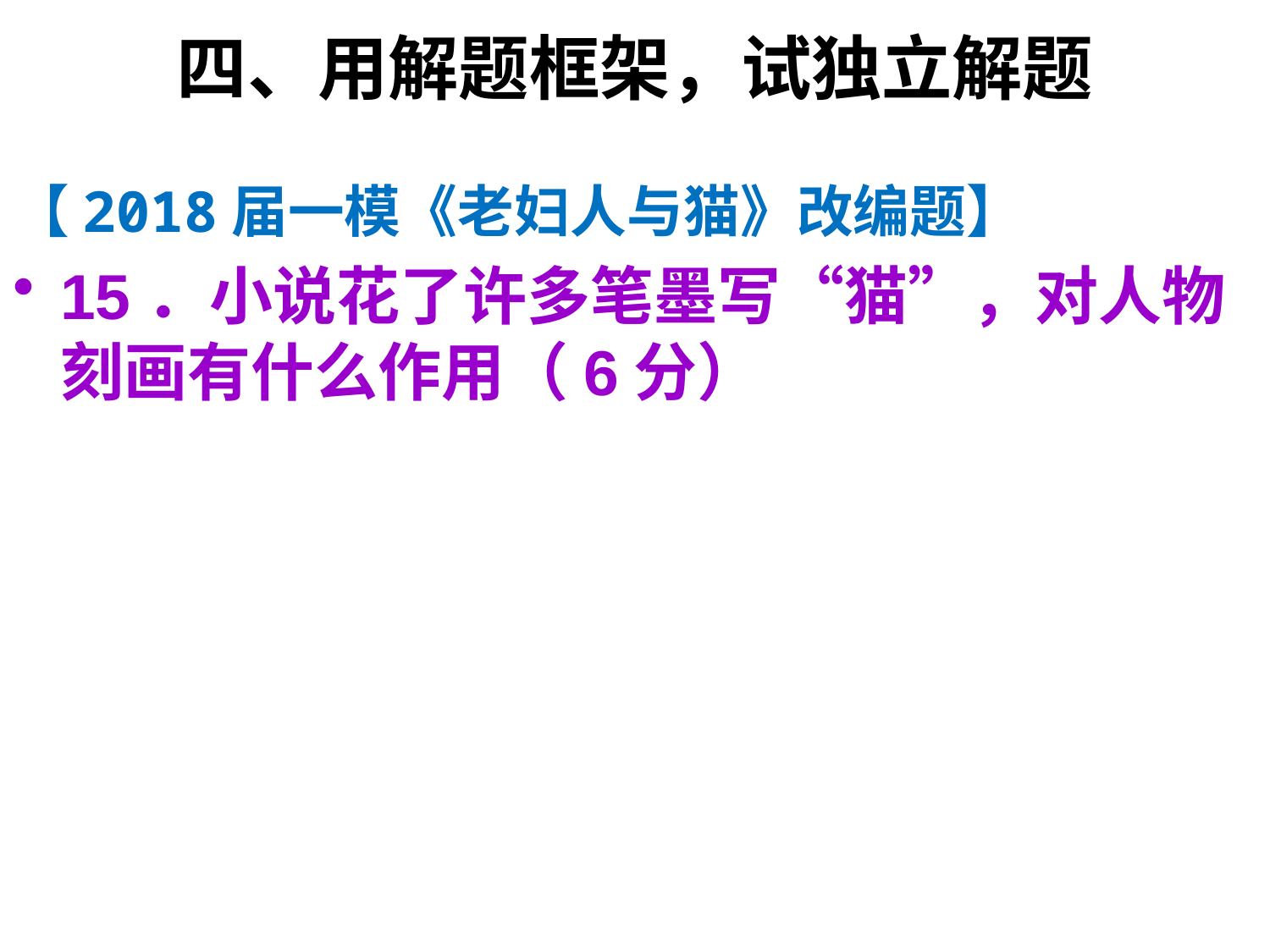

# 四、用解题框架，试独立解题
【2018届一模《老妇人与猫》改编题】
15．小说花了许多笔墨写“猫”，对人物刻画有什么作用（6分）